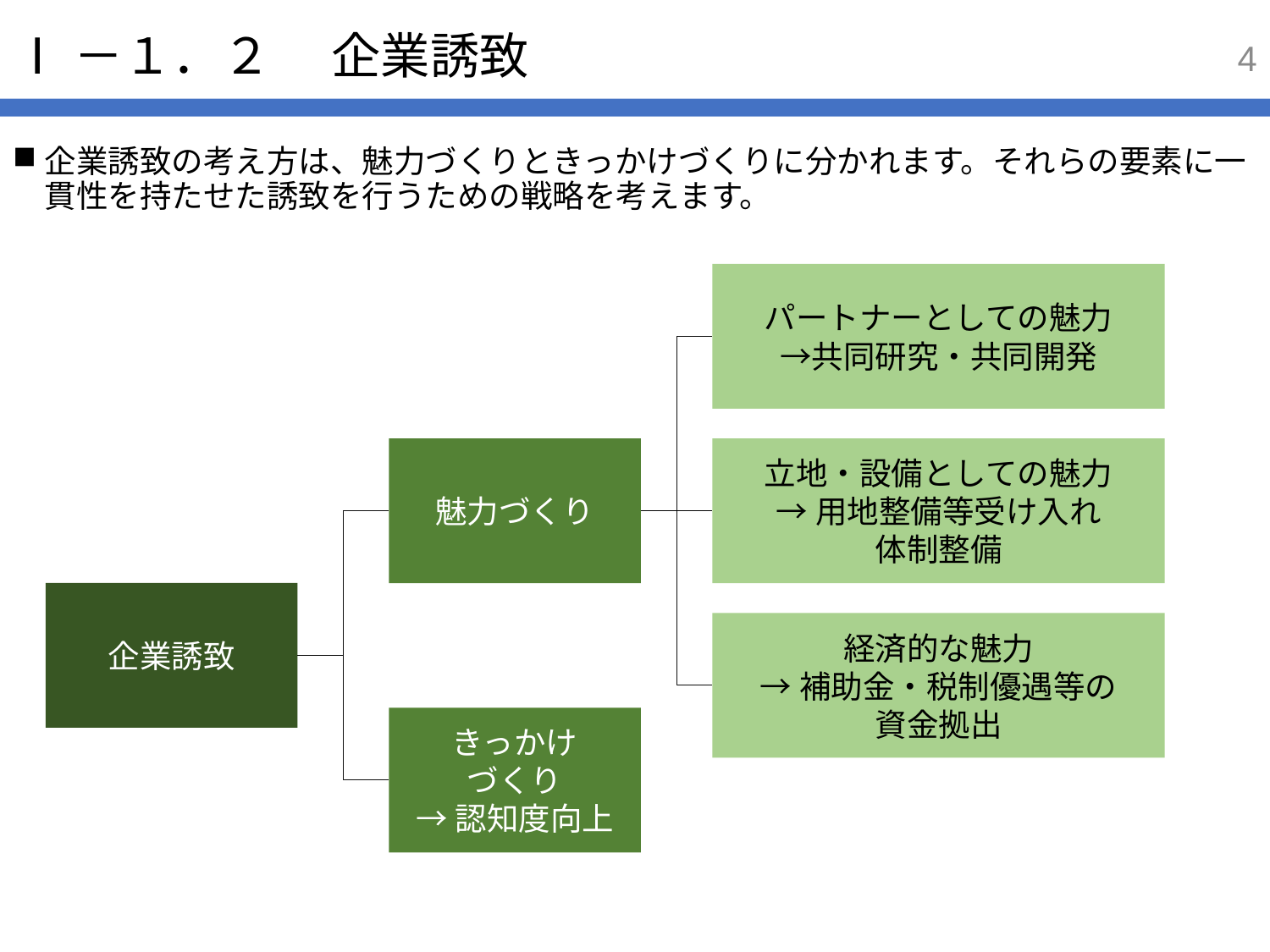

4
# Ⅰ－１．２ 　企業誘致
企業誘致の考え方は、魅力づくりときっかけづくりに分かれます。それらの要素に一貫性を持たせた誘致を行うための戦略を考えます。
パートナーとしての魅力
→共同研究・共同開発
魅力づくり
立地・設備としての魅力
→用地整備等受け入れ
体制整備
企業誘致
経済的な魅力
→補助金・税制優遇等の
資金拠出
きっかけ
づくり
→認知度向上